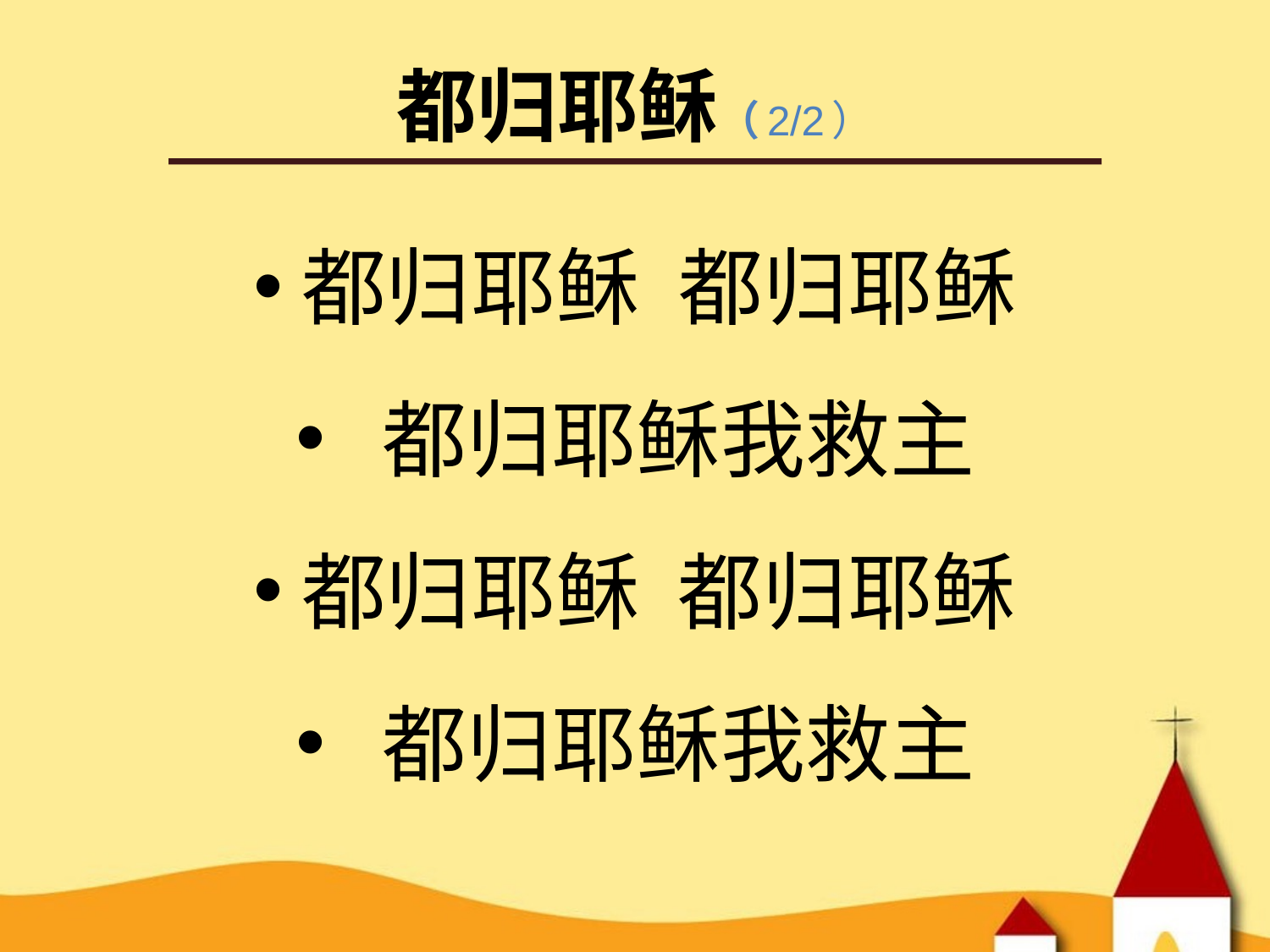

# 都归耶稣（2/2）

都归耶稣  都归耶稣
 都归耶稣我救主
都归耶稣  都归耶稣
 都归耶稣我救主